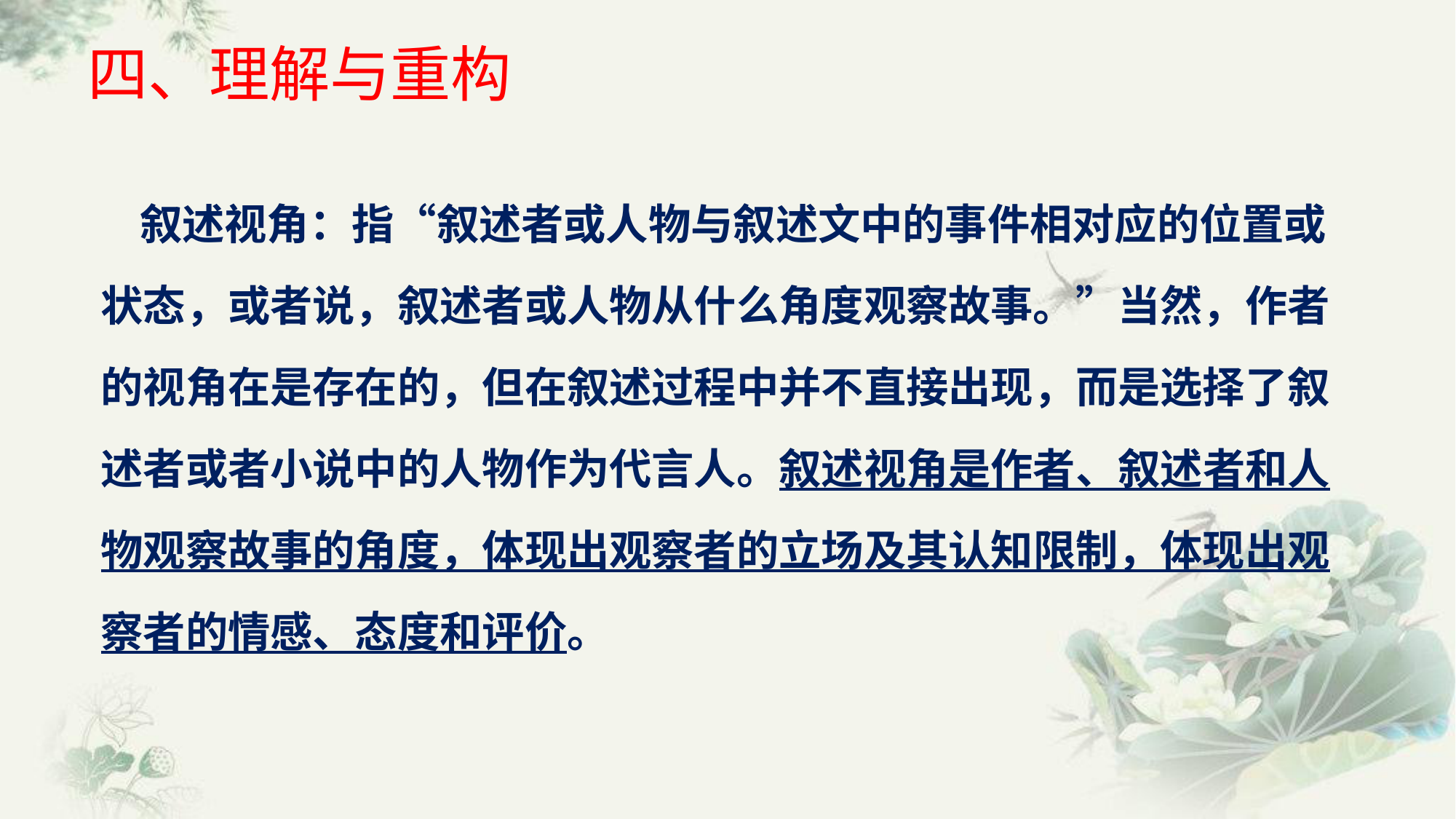

四、理解与重构
   叙述视角：指“叙述者或人物与叙述文中的事件相对应的位置或状态，或者说，叙述者或人物从什么角度观察故事。”当然，作者的视角在是存在的，但在叙述过程中并不直接出现，而是选择了叙述者或者小说中的人物作为代言人。叙述视角是作者、叙述者和人物观察故事的角度，体现出观察者的立场及其认知限制，体现出观察者的情感、态度和评价。